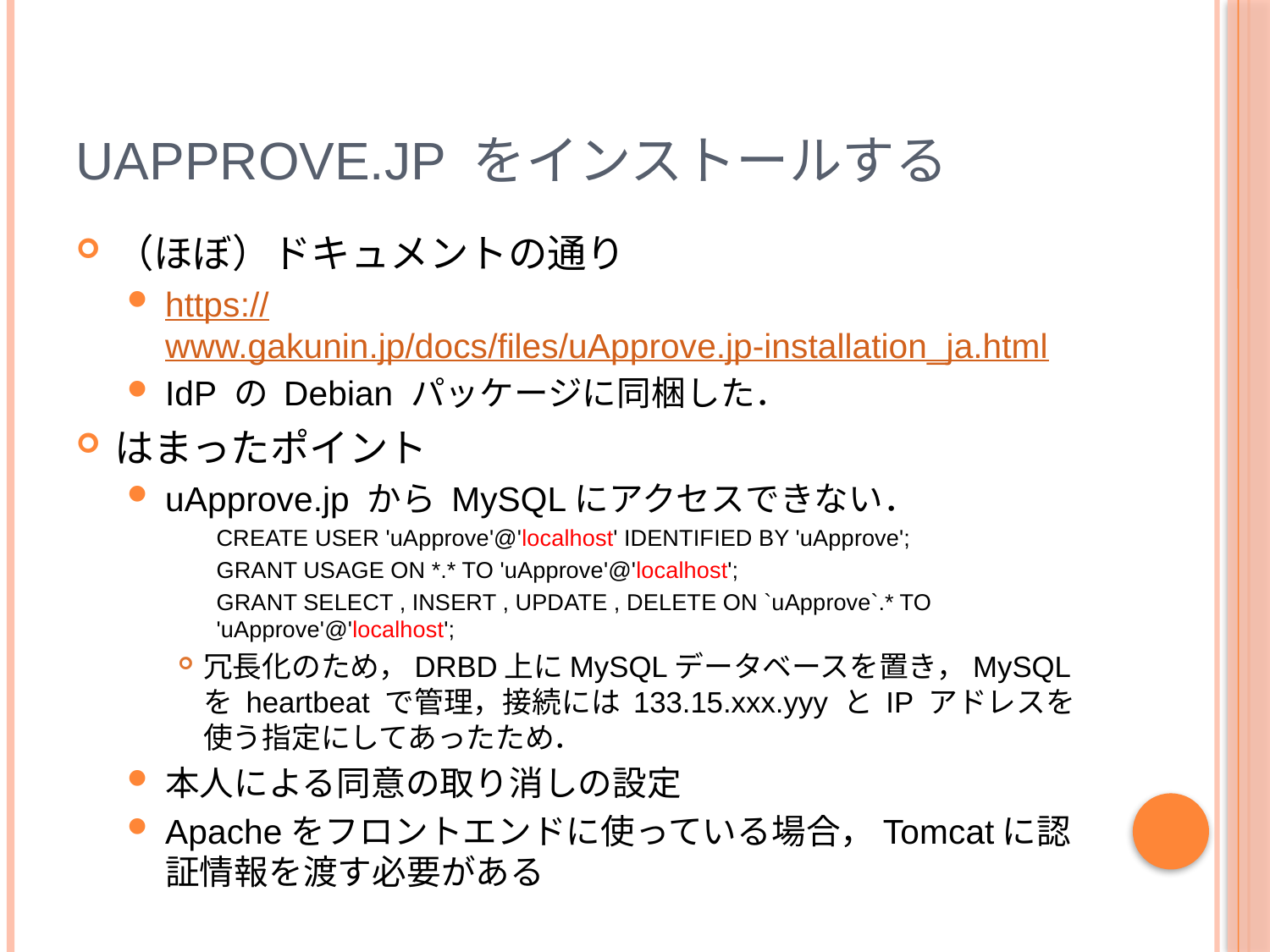

# uApprove.jp をインストールする
（ほぼ）ドキュメントの通り
https://www.gakunin.jp/docs/files/uApprove.jp-installation_ja.html
IdP の Debian パッケージに同梱した．
はまったポイント
uApprove.jp から MySQLにアクセスできない．
CREATE USER 'uApprove'@'localhost' IDENTIFIED BY 'uApprove';
GRANT USAGE ON *.* TO 'uApprove'@'localhost';
GRANT SELECT , INSERT , UPDATE , DELETE ON `uApprove`.* TO 'uApprove'@'localhost';
冗長化のため，DRBD上にMySQLデータベースを置き，MySQLを heartbeat で管理，接続には 133.15.xxx.yyy と IP アドレスを使う指定にしてあったため．
本人による同意の取り消しの設定
Apacheをフロントエンドに使っている場合，Tomcatに認証情報を渡す必要がある